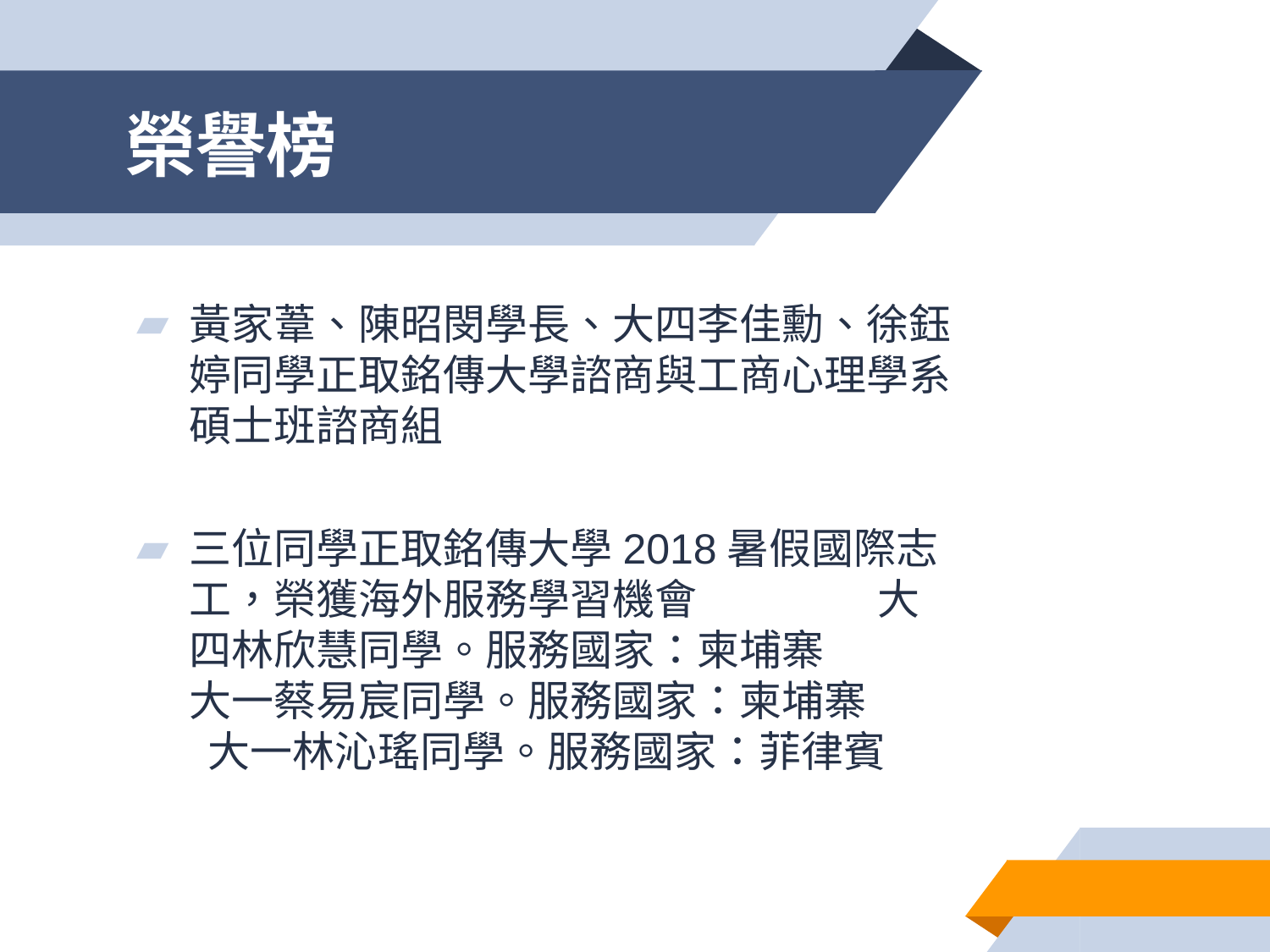

# 榮譽榜
黃家葦、陳昭閔學長、大四李佳勳、徐鈺婷同學正取銘傳大學諮商與工商心理學系碩士班諮商組

三位同學正取銘傳大學2018暑假國際志工，榮獲海外服務學習機會                   大四林欣慧同學。服務國家：柬埔寨            大一蔡易宸同學。服務國家：柬埔寨           大一林沁瑤同學。服務國家：菲律賓